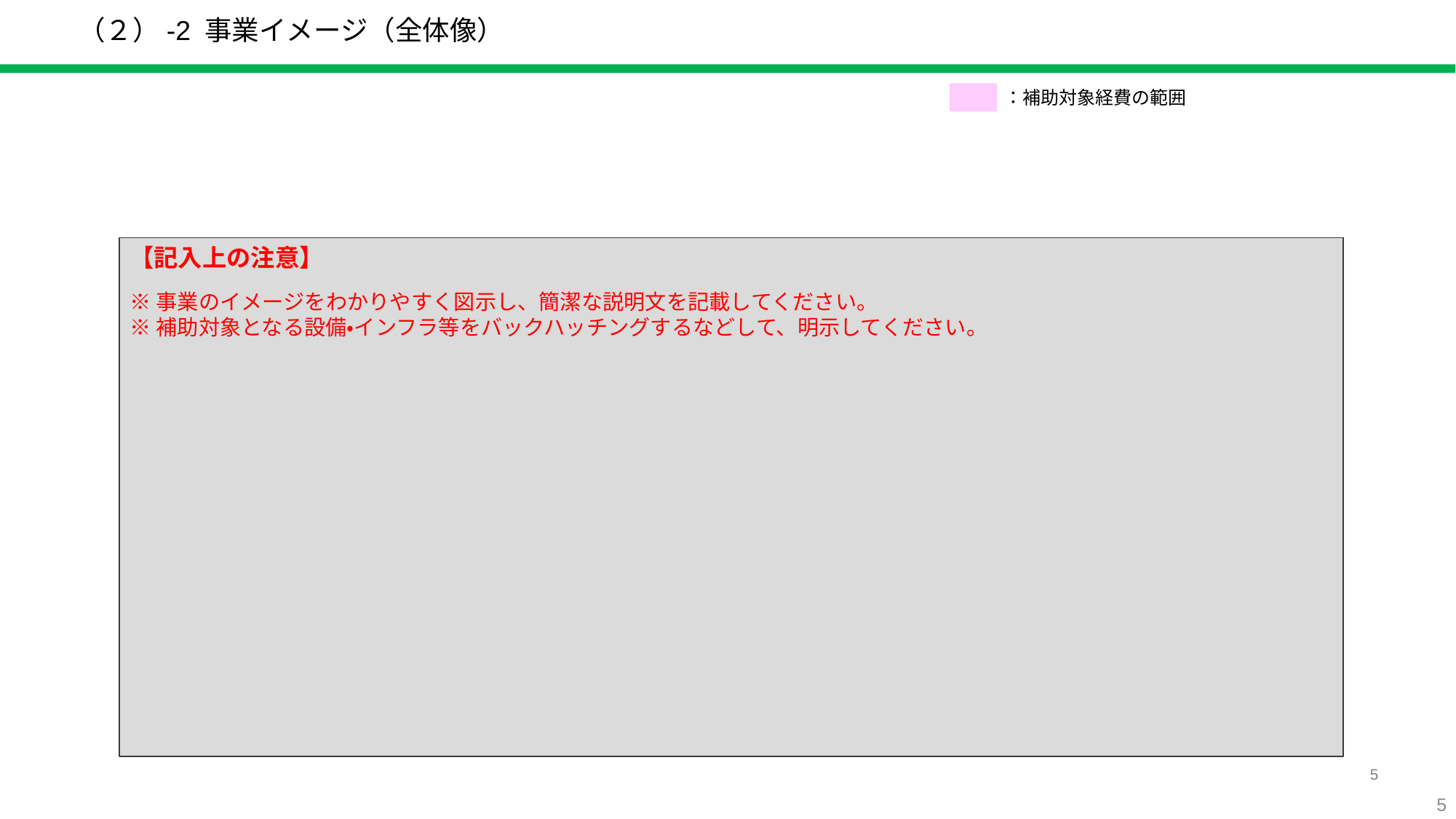

# （２）-2 事業イメージ（全体像）
：補助対象経費の範囲

【記入上の注意】

※事業のイメージをわかりやすく図示し、簡潔な説明文を記載してください。
※補助対象となる設備・インフラ等をバックハッチングするなどして、明示してください。

5